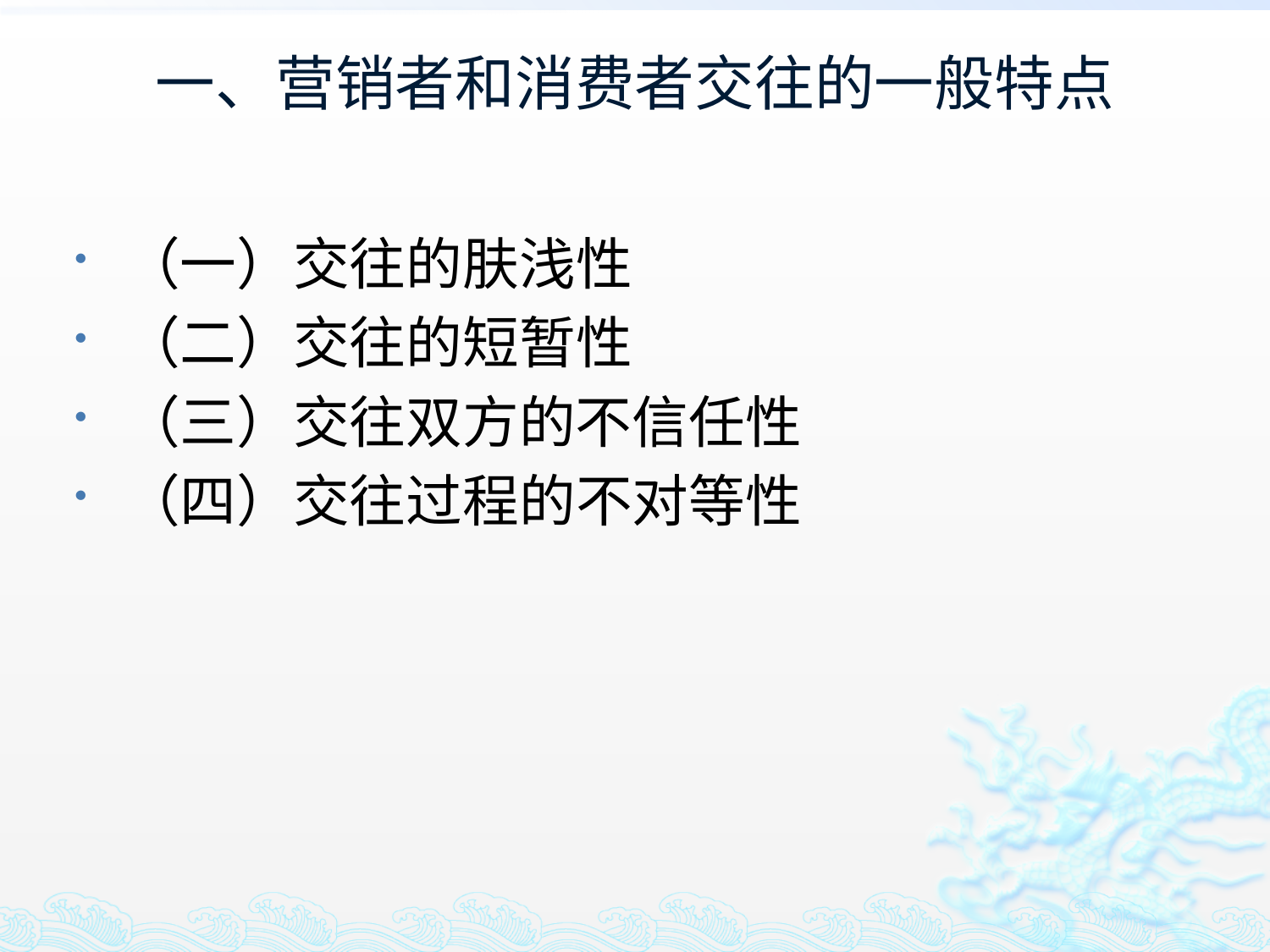

# 一、营销者和消费者交往的一般特点
（一）交往的肤浅性
（二）交往的短暂性
（三）交往双方的不信任性
（四）交往过程的不对等性